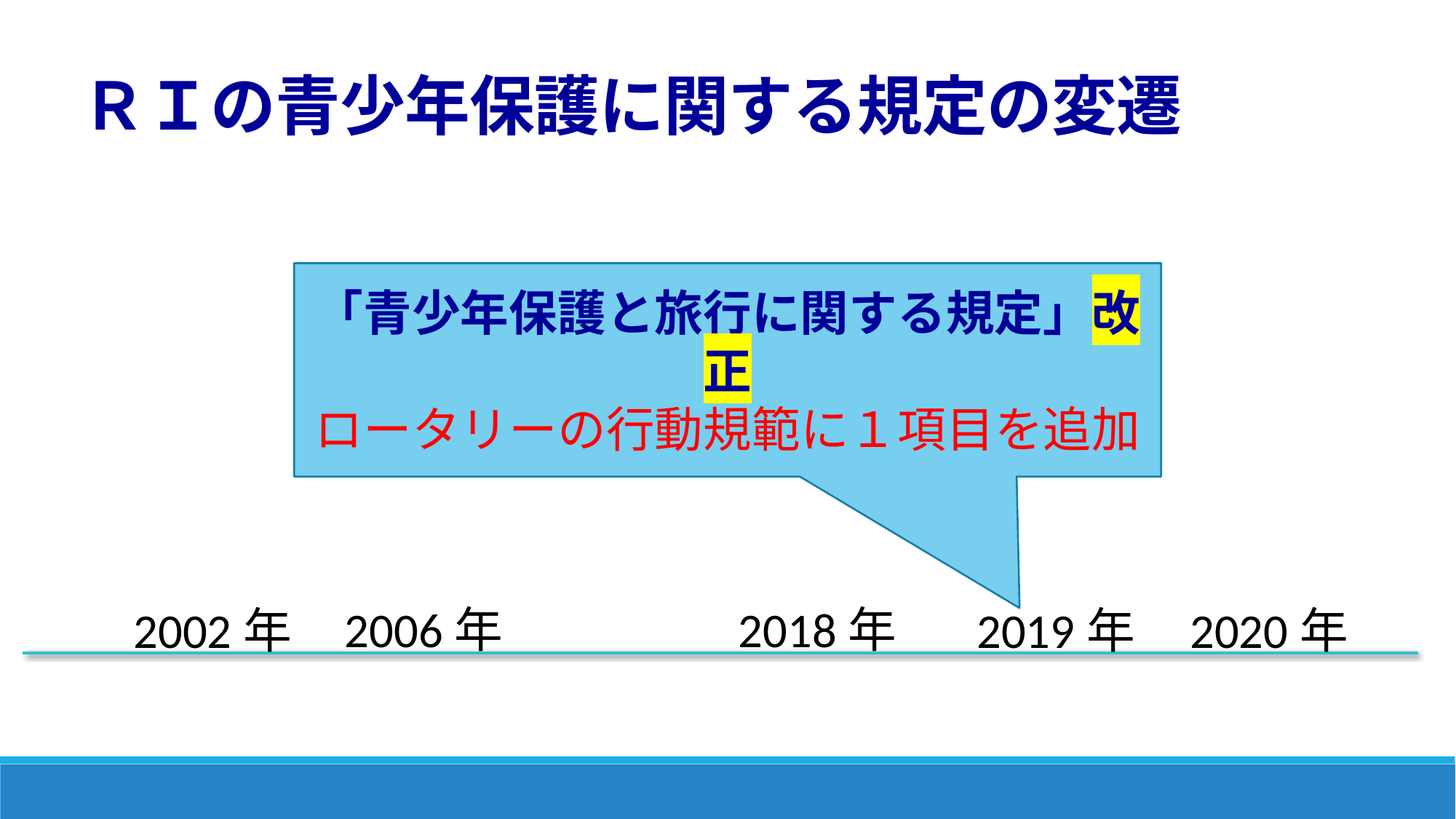

ＲＩの青少年保護に関する規定の変遷
「青少年保護と旅行に関する規定」改正
ロータリーの行動規範に１項目を追加
2018年
2006年
2020年
2002年
2019年